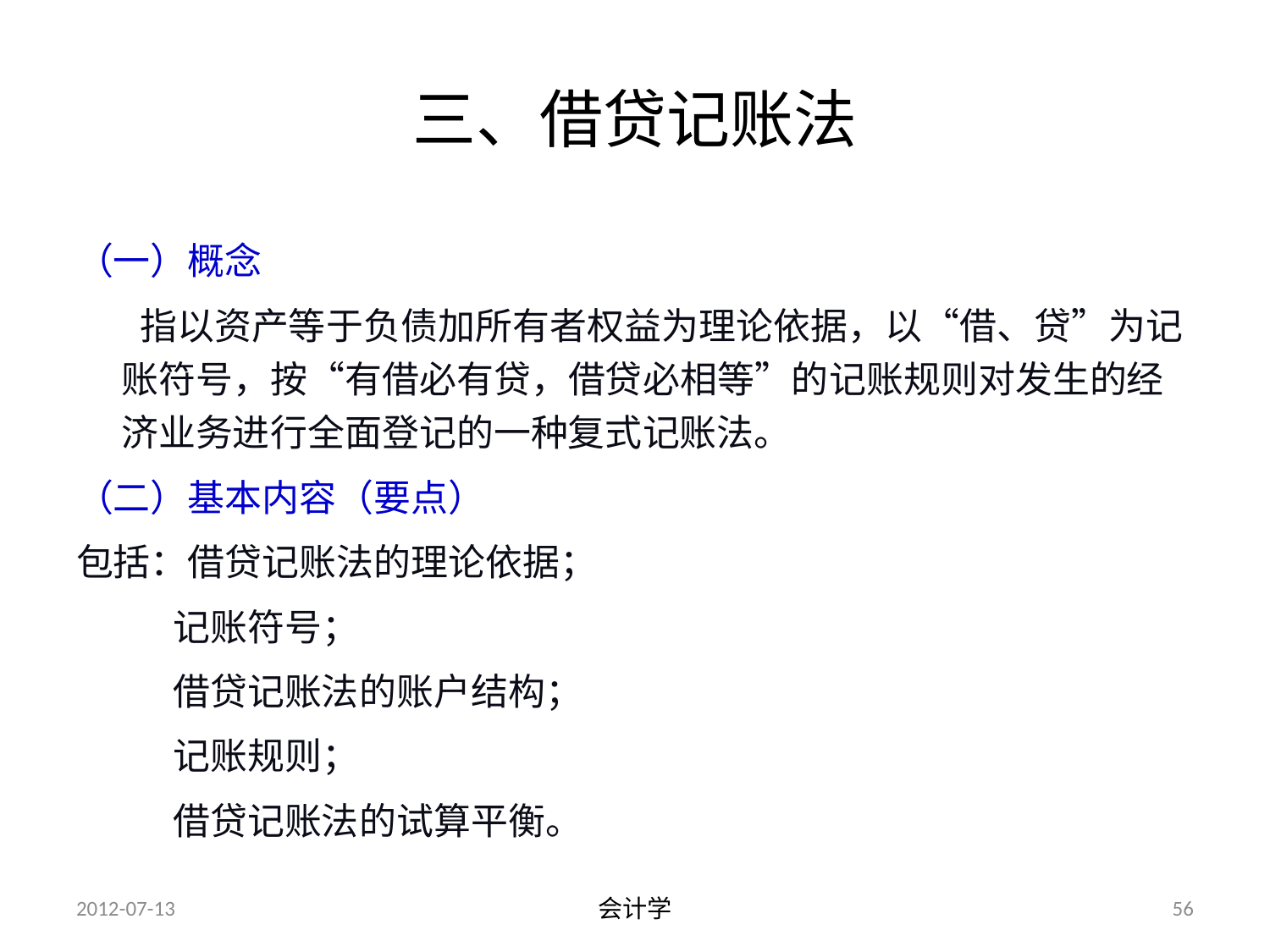

# 三、借贷记账法
（一）概念
       指以资产等于负债加所有者权益为理论依据，以“借、贷”为记账符号，按“有借必有贷，借贷必相等”的记账规则对发生的经济业务进行全面登记的一种复式记账法。
（二）基本内容（要点）
包括：借贷记账法的理论依据；
           记账符号；
           借贷记账法的账户结构；
           记账规则；
           借贷记账法的试算平衡。
2012-07-13
会计学
56